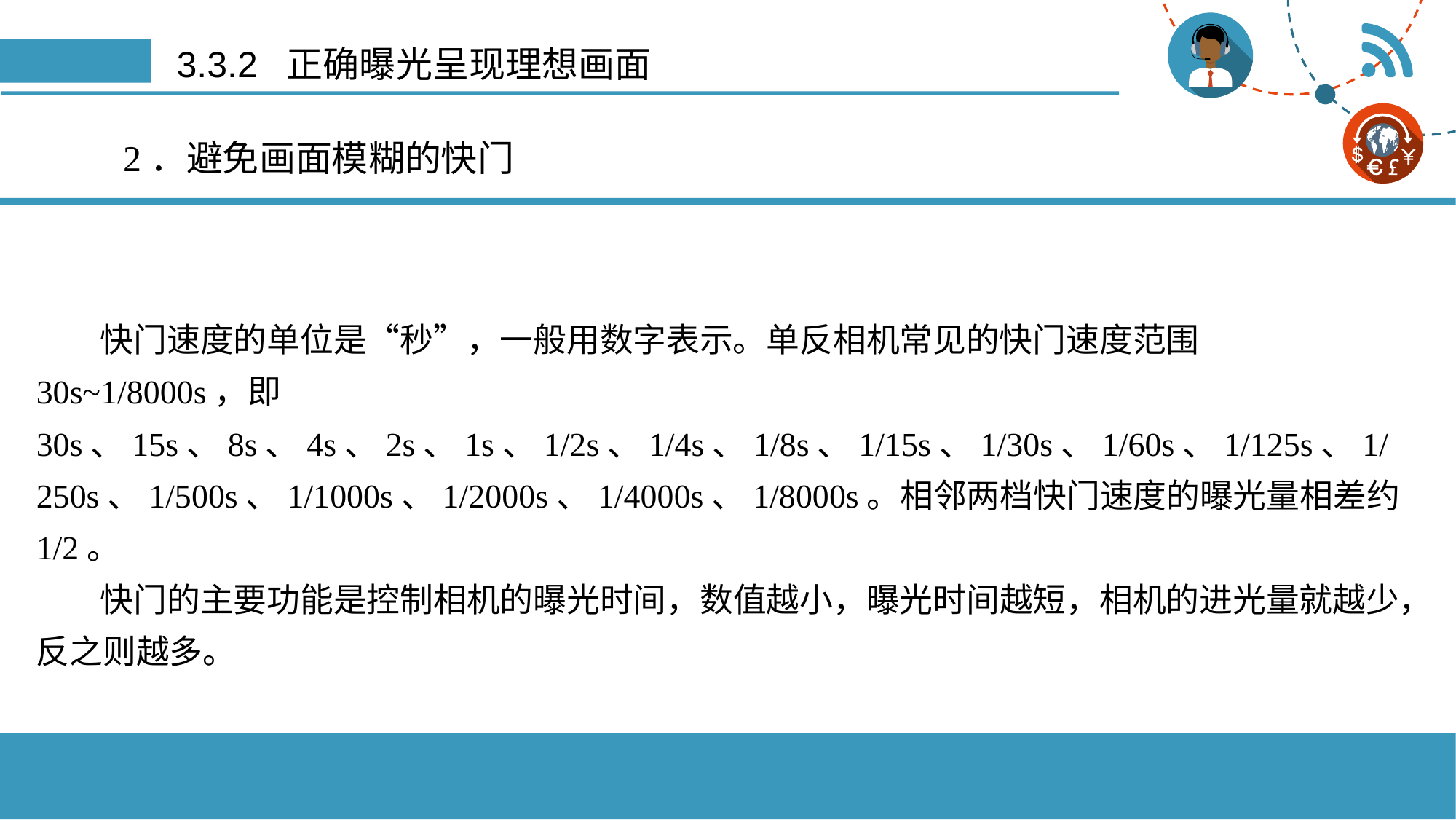

# 3.3.2  正确曝光呈现理想画面
2．避免画面模糊的快门

快门速度的单位是“秒”，一般用数字表示。单反相机常见的快门速度范围30s~1/8000s，即30s、15s、8s、4s、2s、1s、1/2s、1/4s、1/8s、1/15s、1/30s、1/60s、1/125s、1/250s、1/500s、1/1000s、1/2000s、1/4000s、1/8000s。相邻两档快门速度的曝光量相差约1/2。
快门的主要功能是控制相机的曝光时间，数值越小，曝光时间越短，相机的进光量就越少，反之则越多。